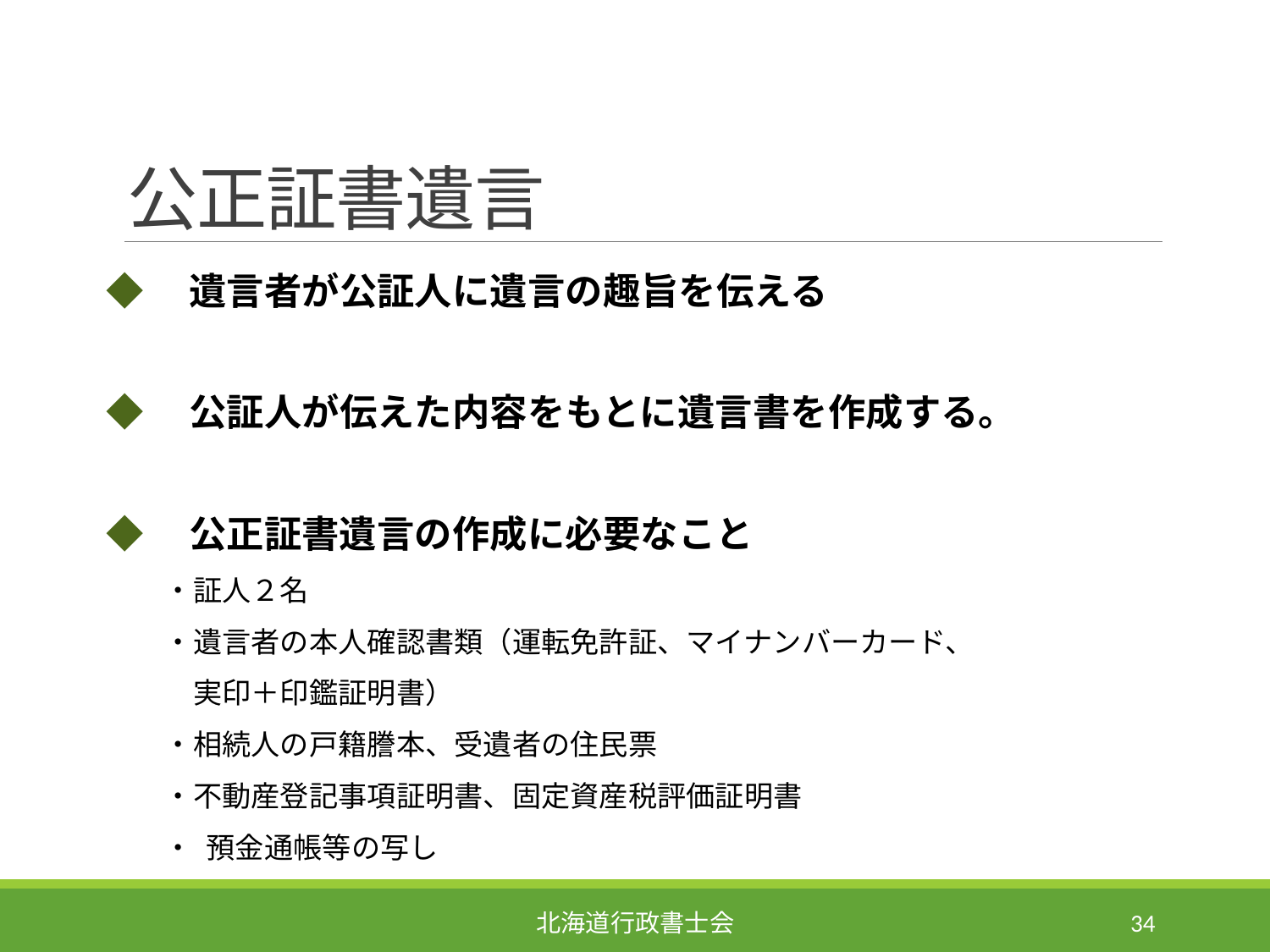

# 公正証書遺言
◆　遺言者が公証人に遺言の趣旨を伝える

◆　公証人が伝えた内容をもとに遺言書を作成する。

◆　公正証書遺言の作成に必要なこと
　　・証人２名
　　・遺言者の本人確認書類（運転免許証、マイナンバーカード、
　　　実印＋印鑑証明書）
　　・相続人の戸籍謄本、受遺者の住民票
　　・不動産登記事項証明書、固定資産税評価証明書
　　・  預金通帳等の写し
北海道行政書士会
34